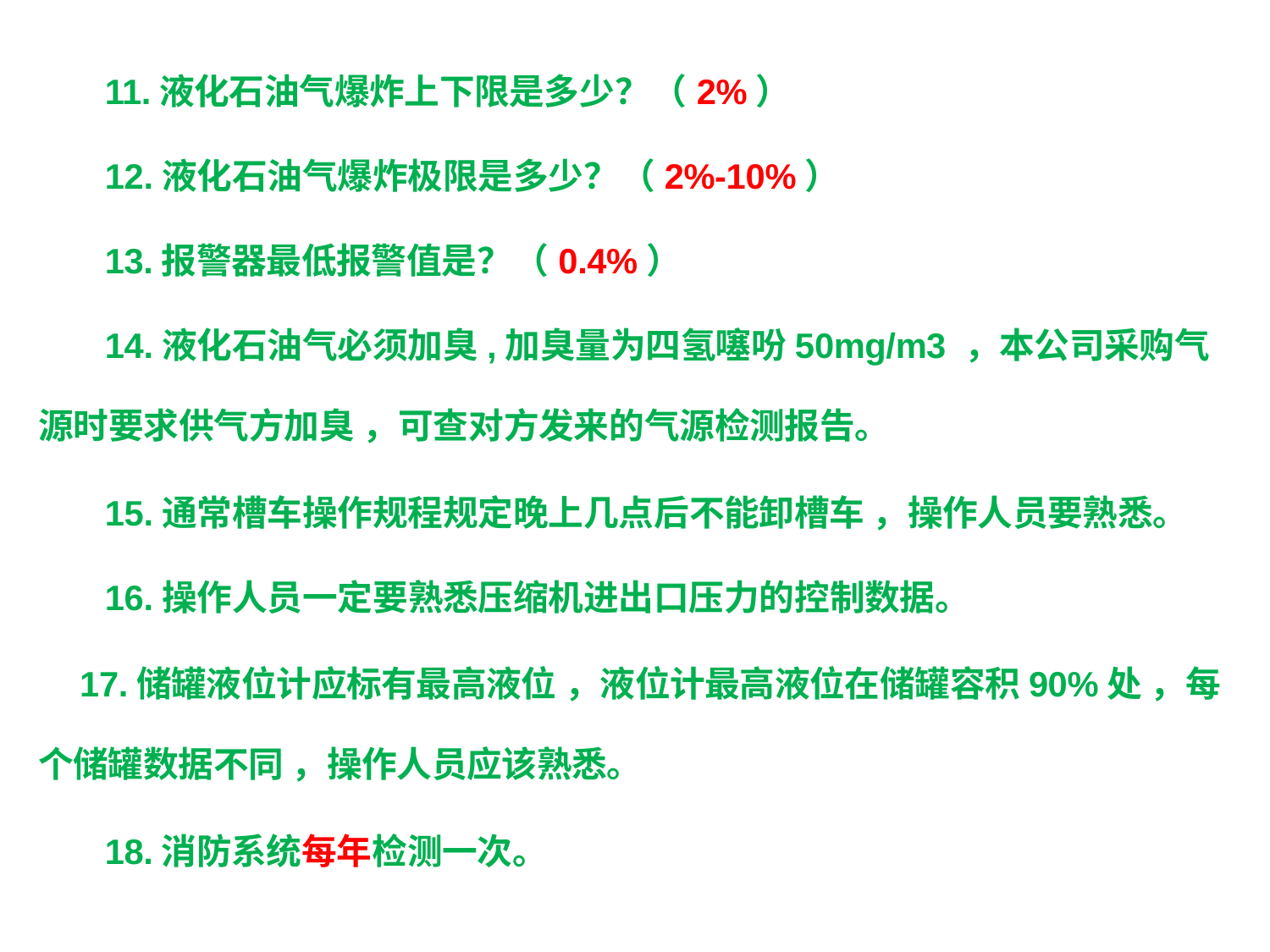

11.液化石油气爆炸上下限是多少？（2%）

12.液化石油气爆炸极限是多少？（2%-10%）
13.报警器最低报警值是？（0.4%）

14.液化石油气必须加臭,加臭量为四氢噻吩50mg/m3 ，本公司采购气
源时要求供气方加臭 ，可查对方发来的气源检测报告。

15.通常槽车操作规程规定晚上几点后不能卸槽车 ，操作人员要熟悉。

16.操作人员一定要熟悉压缩机进出口压力的控制数据。

17.储罐液位计应标有最高液位 ，液位计最高液位在储罐容积90%处 ，每
个储罐数据不同 ，操作人员应该熟悉。

18.消防系统每年检测一次。